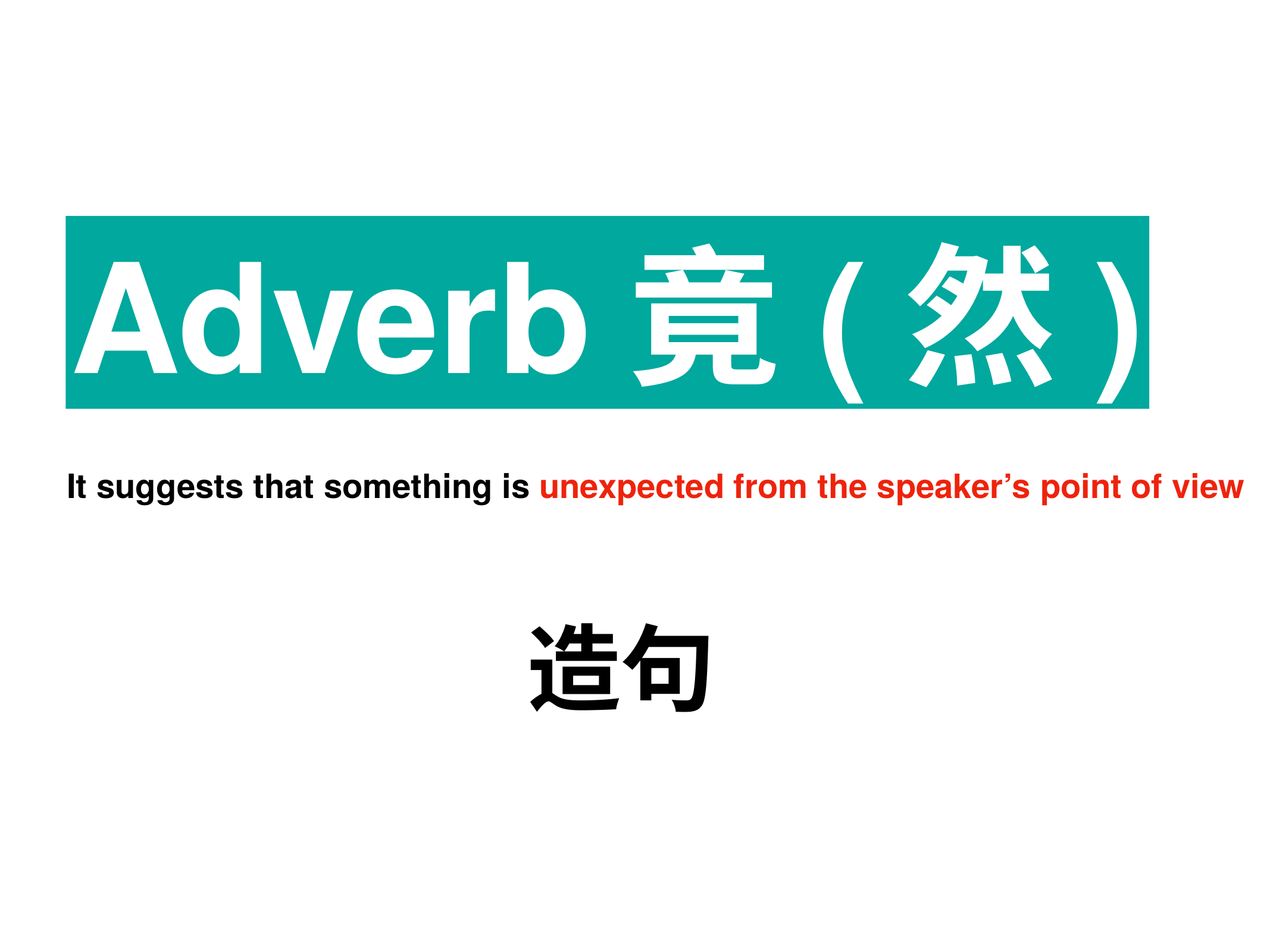

Adverb竟(然)
It suggests that something is unexpected from the speaker’s point of view
造句